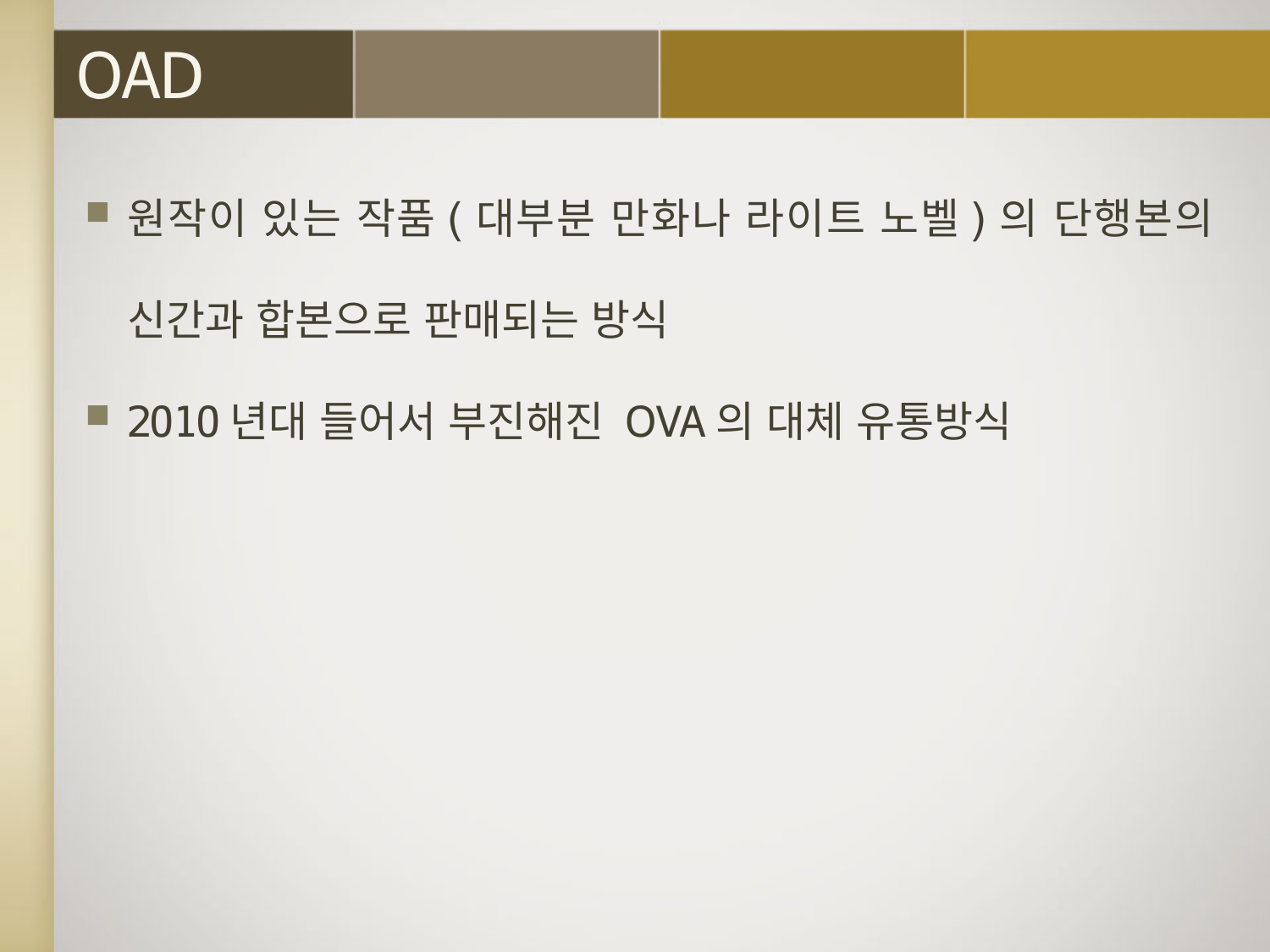

# OAD
원작이 있는 작품(대부분 만화나 라이트 노벨)의 단행본의 신간과 합본으로 판매되는 방식
2010년대 들어서 부진해진 OVA의 대체 유통방식